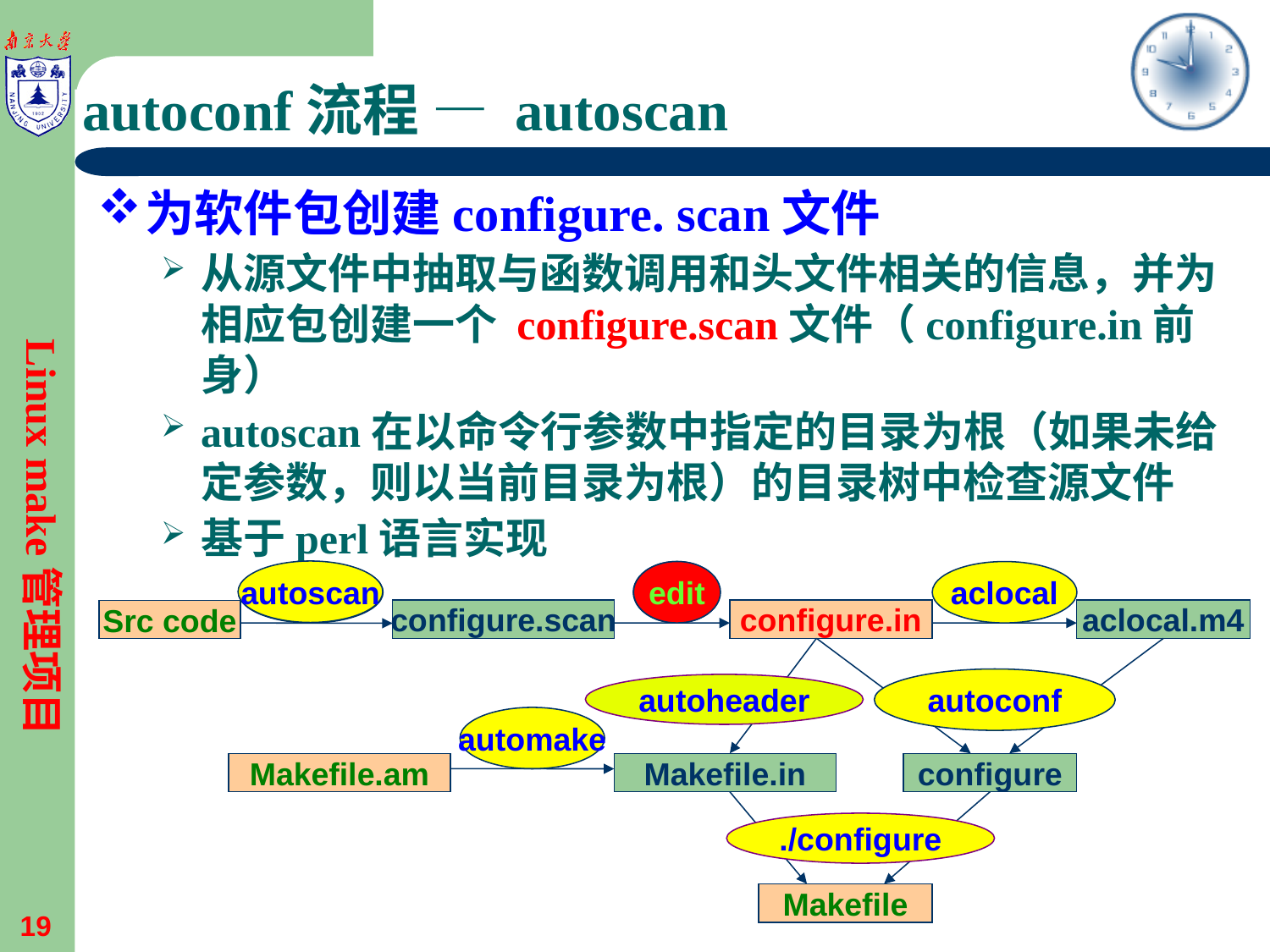

# autoconf流程 — autoscan
为软件包创建configure. scan文件
从源文件中抽取与函数调用和头文件相关的信息，并为相应包创建一个 configure.scan文件（configure.in前身）
autoscan在以命令行参数中指定的目录为根（如果未给定参数，则以当前目录为根）的目录树中检查源文件
基于perl语言实现

Linux make管理项目
autoscan
edit
autoscan
edit
aclocal
configure.scan
configure.in
aclocal.m4
Src code

autoconf
automake
Makefile.am
Makefile.in
configure

Makefile
autoheader
./configure
19